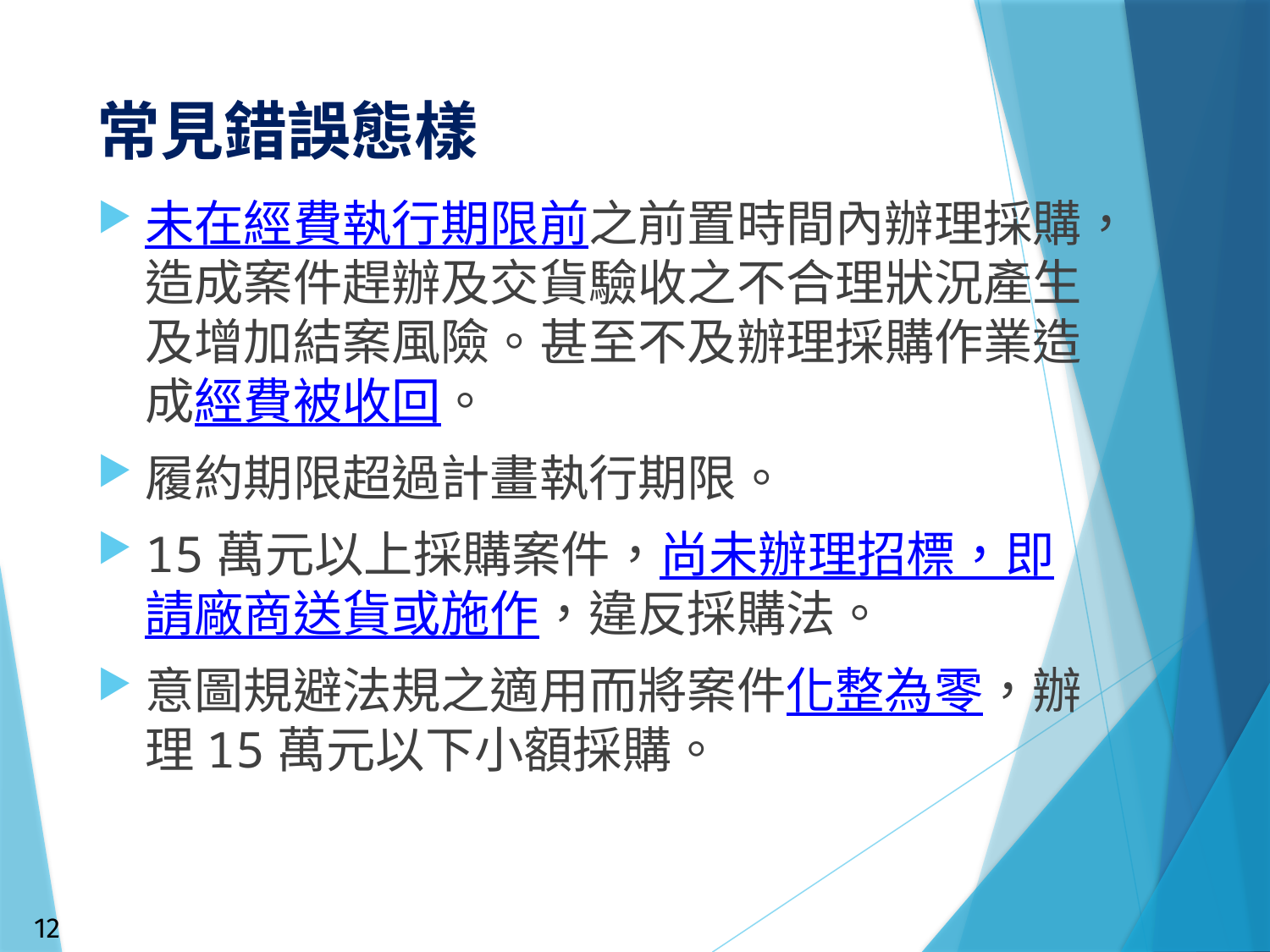

# 常見錯誤態樣
未在經費執行期限前之前置時間內辦理採購，造成案件趕辦及交貨驗收之不合理狀況產生及增加結案風險。甚至不及辦理採購作業造成經費被收回。
履約期限超過計畫執行期限。
15萬元以上採購案件，尚未辦理招標，即請廠商送貨或施作，違反採購法。
意圖規避法規之適用而將案件化整為零，辦理15萬元以下小額採購。

12